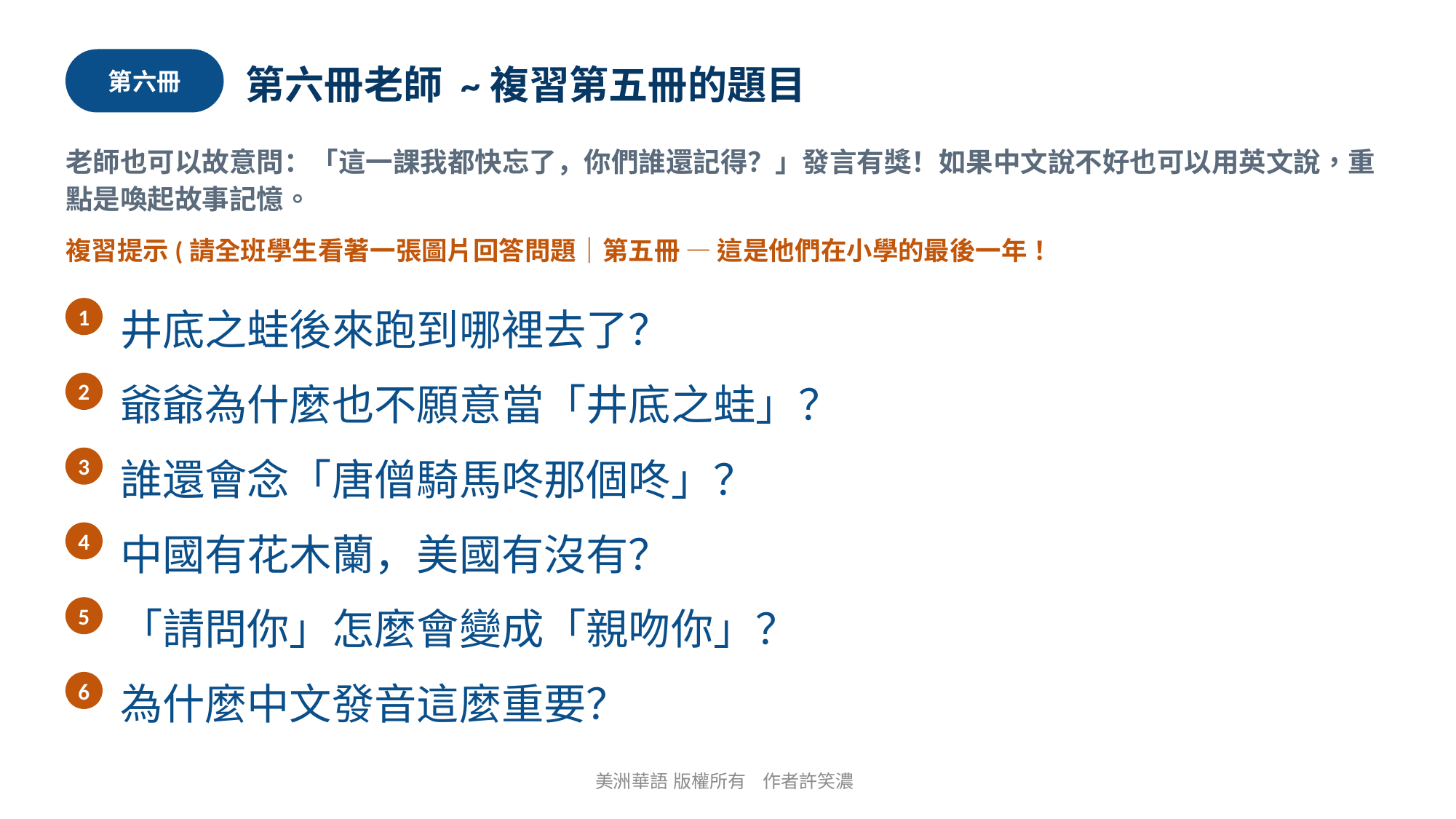

第六冊
第六冊老師 ~複習第五冊的題目
老師也可以故意問：「這一課我都快忘了，你們誰還記得？」發言有獎！如果中文說不好也可以用英文說，重點是喚起故事記憶。
複習提示(請全班學生看著一張圖片回答問題｜第五冊 — 這是他們在小學的最後一年！
1
井底之蛙後來跑到哪裡去了？
2
爺爺為什麼也不願意當「井底之蛙」？
3
誰還會念「唐僧騎馬咚那個咚」？
4
中國有花木蘭，美國有沒有？
5
「請問你」怎麼會變成「親吻你」？
6
為什麼中文發音這麼重要？
美洲華語 版權所有   作者許笑濃